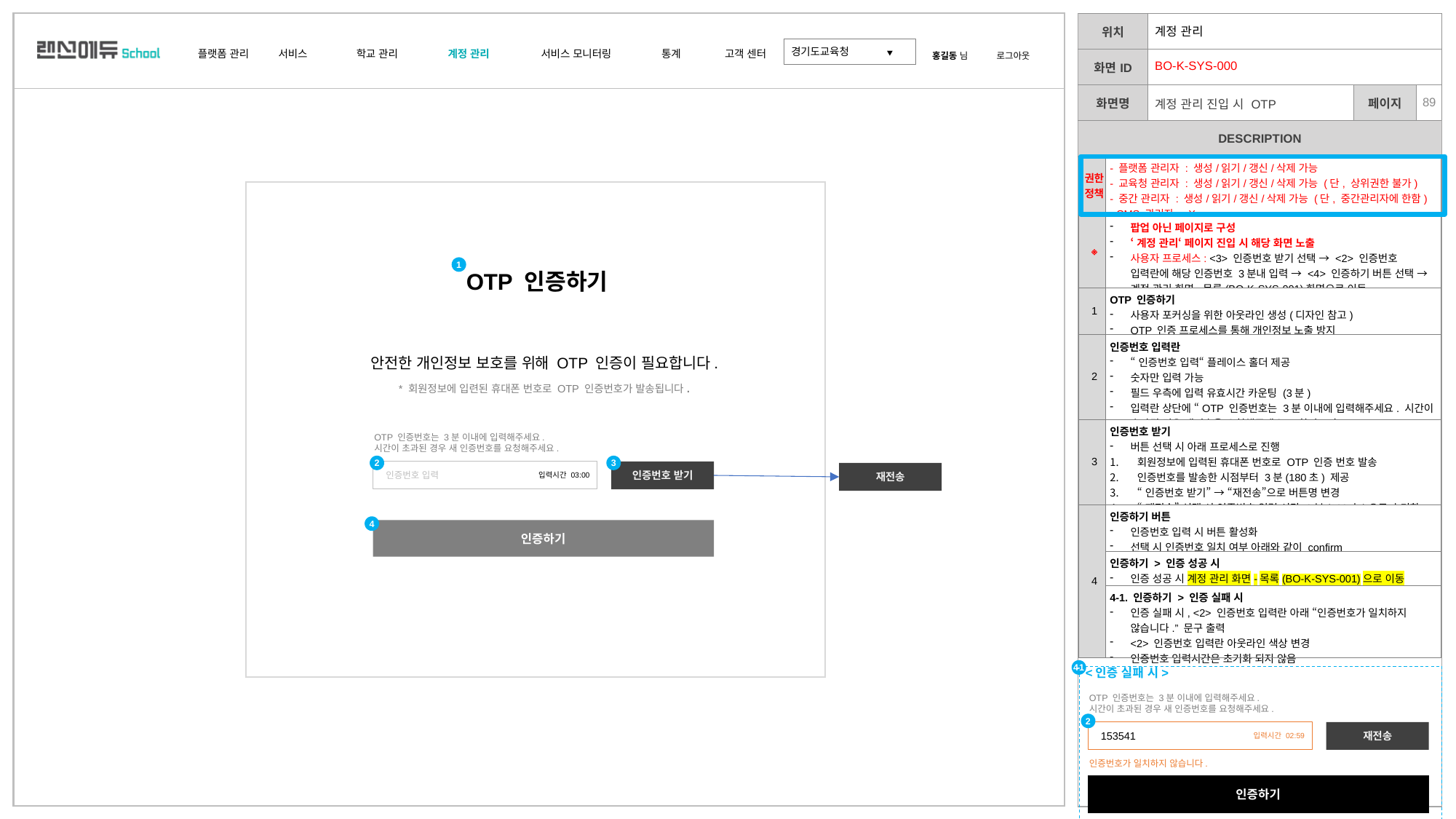

| Ver | Description |
| --- | --- |
| 3.0.9 | OTP 화면 신규 추가 |
| 3.0.10 | OTP 화면 Description 보완 |
|  | 계정 관리 |  |  |
| --- | --- | --- | --- |
|  | BO-K-SYS-000 |  |  |
|  | 계정 관리 진입 시 OTP |  |  |
| 권한 정책 | - 플랫폼 관리자 : 생성/읽기/갱신/삭제 가능 - 교육청 관리자 : 생성/읽기/갱신/삭제 가능 (단, 상위권한 불가) - 중간 관리자 : 생성/읽기/갱신/삭제 가능 (단, 중간관리자에 한함) - CMS 관리자 : X |
| --- | --- |
| ※ | 팝업 아닌 페이지로 구성 ‘계정 관리‘ 페이지 진입 시 해당 화면 노출 사용자 프로세스: <3> 인증번호 받기 선택 → <2> 인증번호 입력란에 해당 인증번호 3분내 입력 → <4> 인증하기 버튼 선택 → 계정 관리 화면-목록(BO-K-SYS-001)화면으로 이동 |
| 1 | OTP 인증하기 사용자 포커싱을 위한 아웃라인 생성(디자인 참고) OTP 인증 프로세스를 통해 개인정보 노출 방지 |
| 2 | 인증번호 입력란 “인증번호 입력“ 플레이스 홀더 제공 숫자만 입력 가능 필드 우측에 입력 유효시간 카운팅 (3분) 입력란 상단에 “OTP 인증번호는 3분 이내에 입력해주세요. 시간이 초과된 경우 재전송을 요청해주세요.” 항시 노출 |
| 3 | 인증번호 받기 버튼 선택 시 아래 프로세스로 진행 회원정보에 입력된 휴대폰 번호로 OTP 인증 번호 발송 인증번호를 발송한 시점부터 3분(180초) 제공 “인증번호 받기” → “재전송”으로 버튼명 변경 “재전송” 선택 시 인증번호 입력 시간 3분(180초)으로 초기화 |
| 4 | 인증하기 버튼 인증번호 입력 시 버튼 활성화 선택 시 인증번호 일치 여부 아래와 같이 confirm |
|  | 인증하기 > 인증 성공 시 인증 성공 시 계정 관리 화면-목록(BO-K-SYS-001)으로 이동 |
|  | 4-1. 인증하기 > 인증 실패 시 인증 실패 시, <2> 인증번호 입력란 아래 “인증번호가 일치하지 않습니다.” 문구 출력 <2> 인증번호 입력란 아웃라인 색상 변경 인증번호 입력시간은 초기화 되지 않음 |

1
OTP 인증하기
안전한 개인정보 보호를 위해 OTP 인증이 필요합니다.
* 회원정보에 입련된 휴대폰 번호로 OTP 인증번호가 발송됩니다.
OTP 인증번호는 3분 이내에 입력해주세요.
시간이 초과된 경우 새 인증번호를 요청해주세요.
인증번호 입력
인증번호 받기
입력시간 03:00
2
3
재전송
4
인증하기
<인증 실패 시>
4-1

OTP 인증번호는 3분 이내에 입력해주세요.
시간이 초과된 경우 새 인증번호를 요청해주세요.
153541
재전송
입력시간 02:59
인증번호가 일치하지 않습니다.
2
인증하기